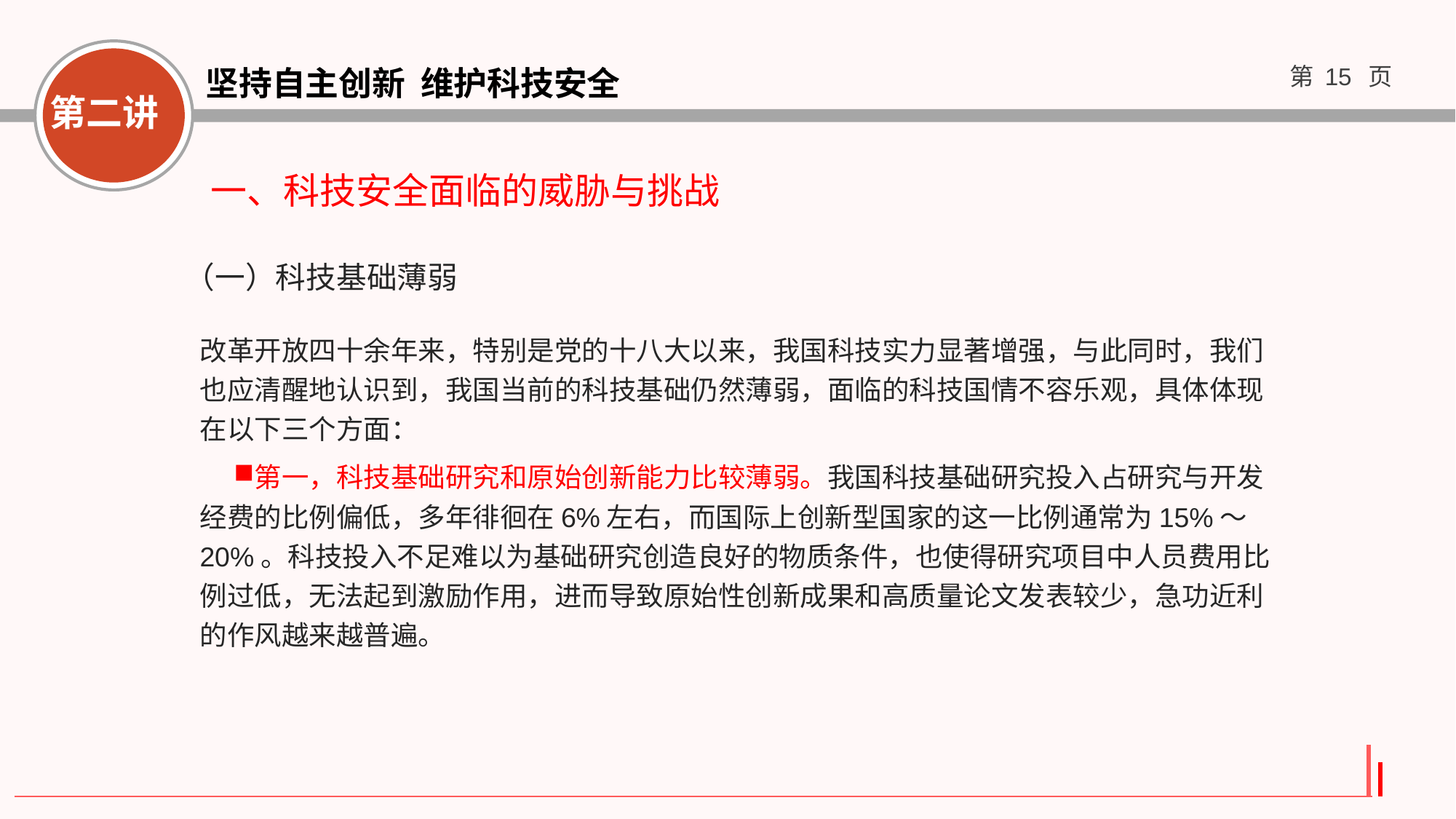

一、科技安全面临的威胁与挑战
（一）科技基础薄弱
改革开放四十余年来，特别是党的十八大以来，我国科技实力显著增强，与此同时，我们也应清醒地认识到，我国当前的科技基础仍然薄弱，面临的科技国情不容乐观，具体体现在以下三个方面：
第一，科技基础研究和原始创新能力比较薄弱。我国科技基础研究投入占研究与开发经费的比例偏低，多年徘徊在6%左右，而国际上创新型国家的这一比例通常为15%～20%。科技投入不足难以为基础研究创造良好的物质条件，也使得研究项目中人员费用比例过低，无法起到激励作用，进而导致原始性创新成果和高质量论文发表较少，急功近利的作风越来越普遍。